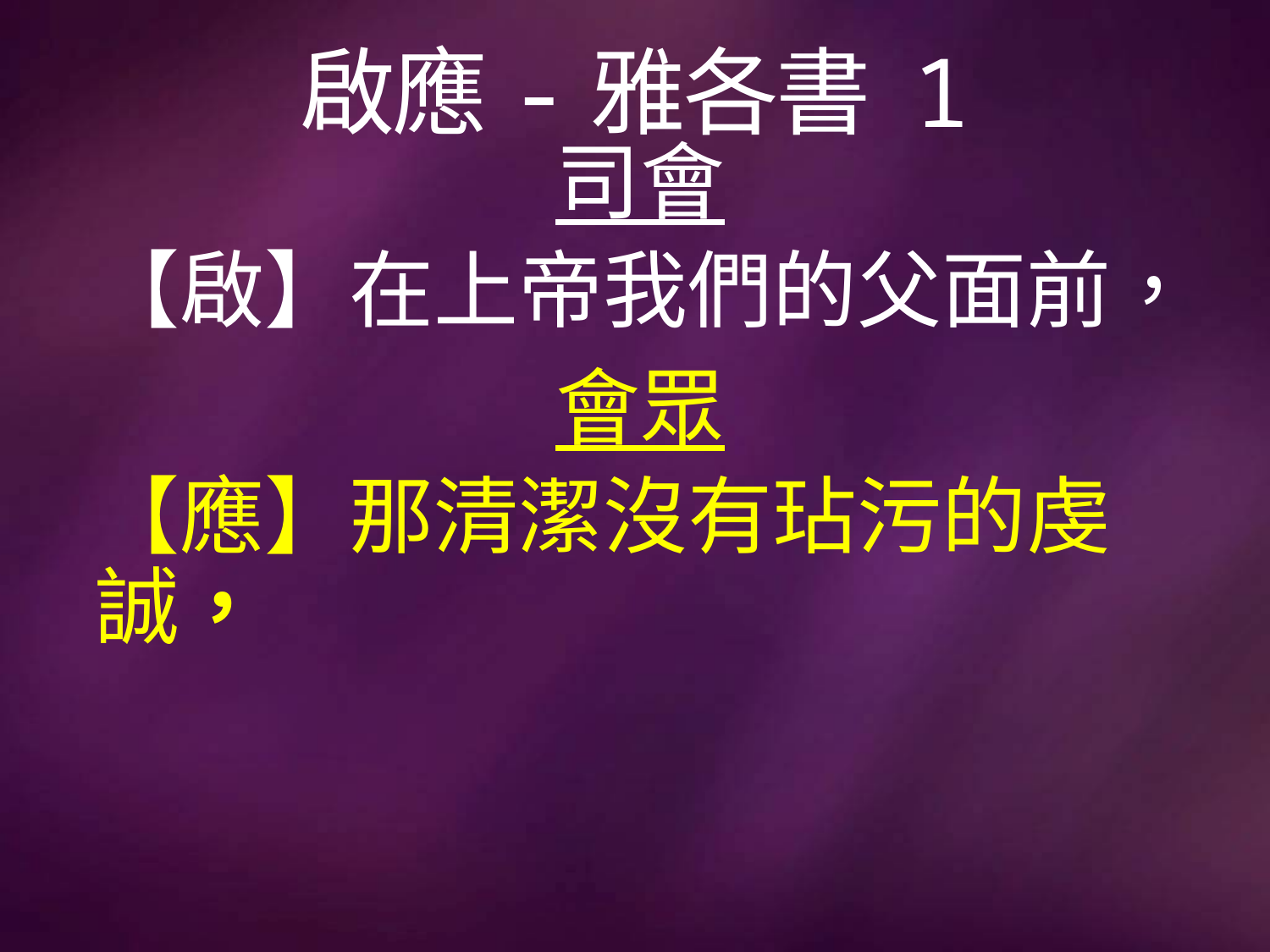

# 啟應-雅各書 1
司會
【啟】在上帝我們的父面前，

會眾
【應】那清潔沒有玷污的虔誠，